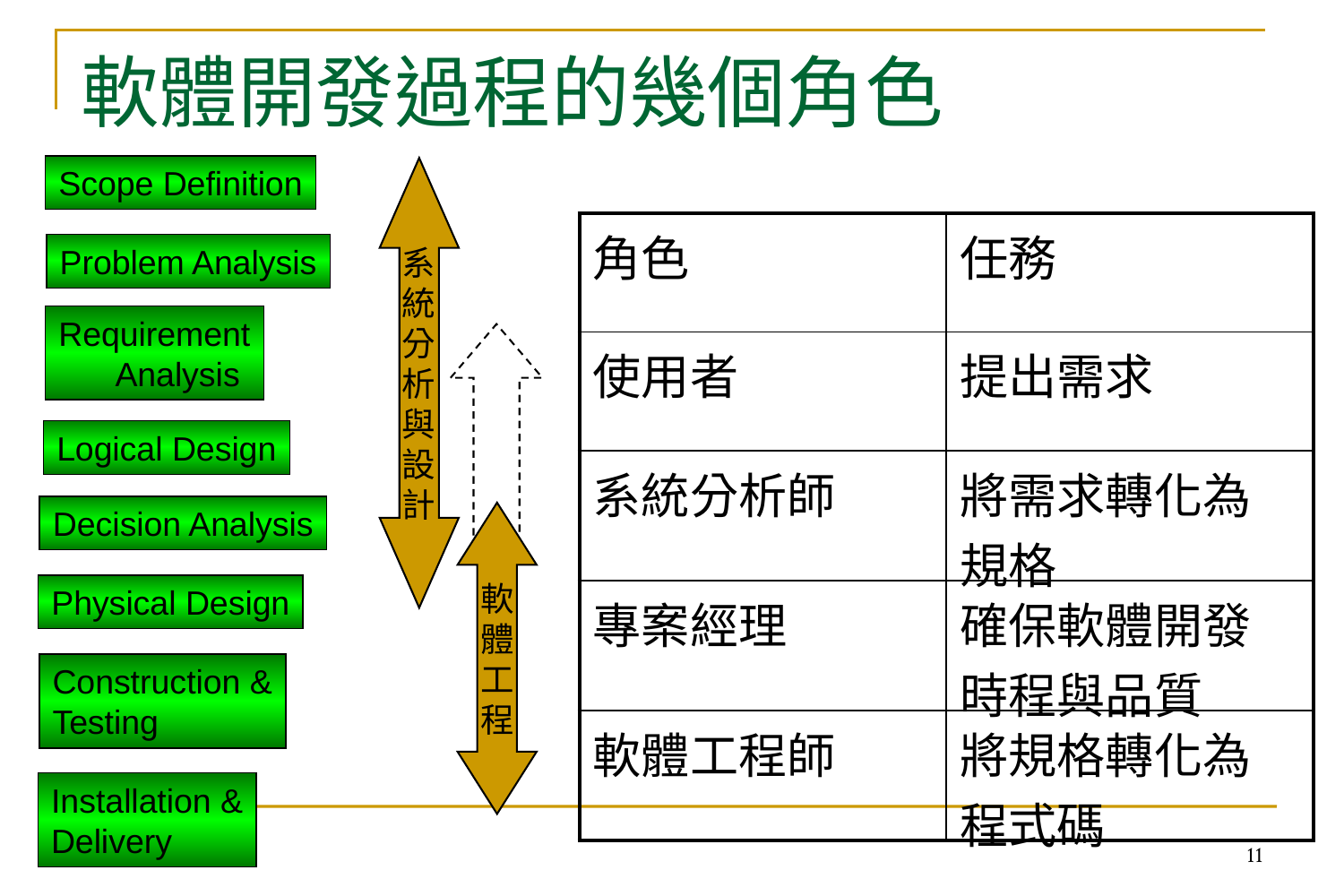

# 軟體開發過程的幾個角色
Scope Definition
系
統
分
析
與
設
計
| 角色 | 任務 |
| --- | --- |
| 使用者 | 提出需求 |
| 系統分析師 | 將需求轉化為規格 |
| 專案經理 | 確保軟體開發時程與品質 |
| 軟體工程師 | 將規格轉化為程式碼 |
Problem Analysis
Requirement
      Analysis

Logical Design
Decision Analysis
軟
體
工
程
Physical Design
Construction &
Testing
Installation &
Delivery
11